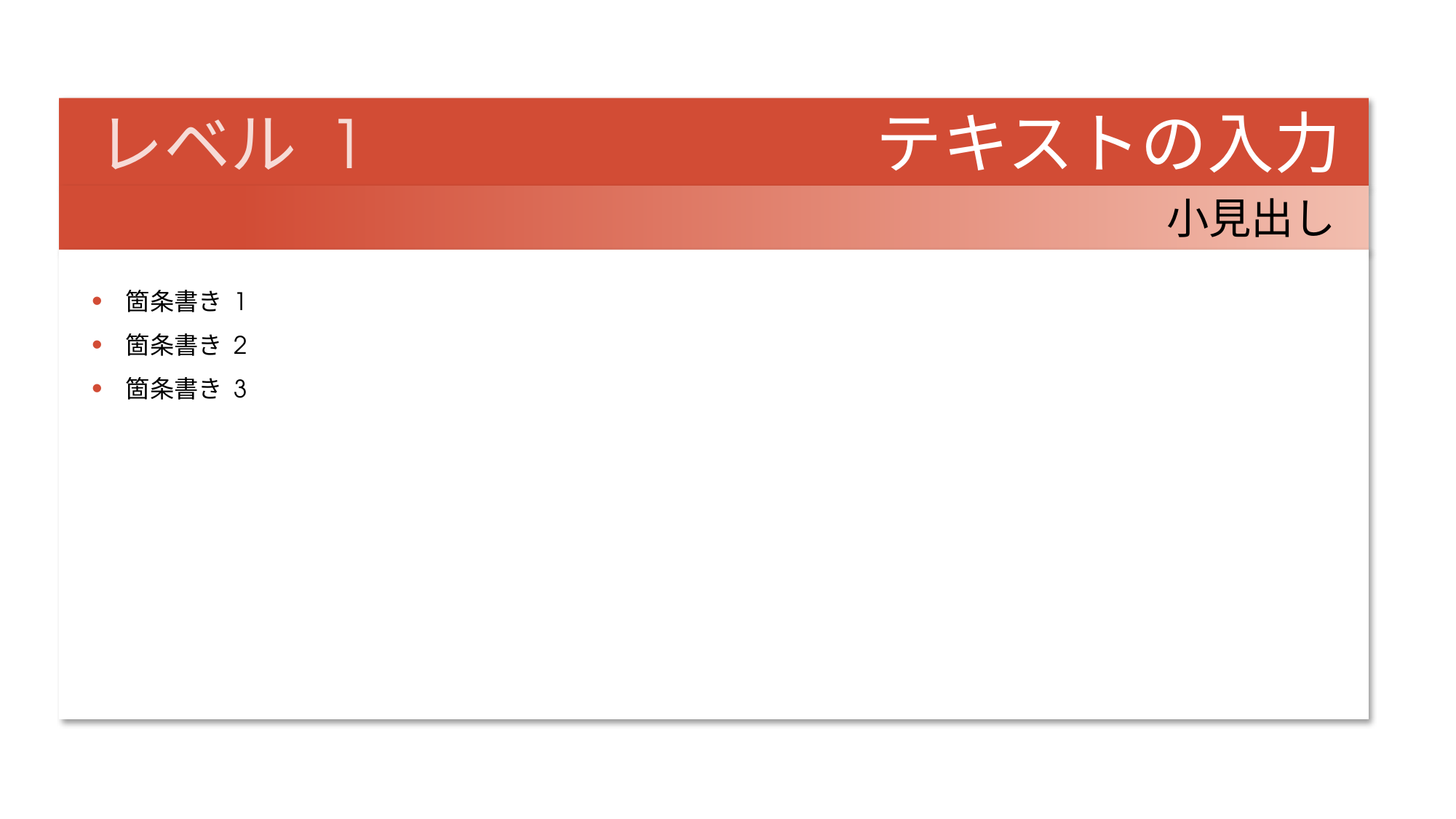

レベル 1
テキストの入力
小見出し
箇条書き 1
箇条書き 2
箇条書き 3